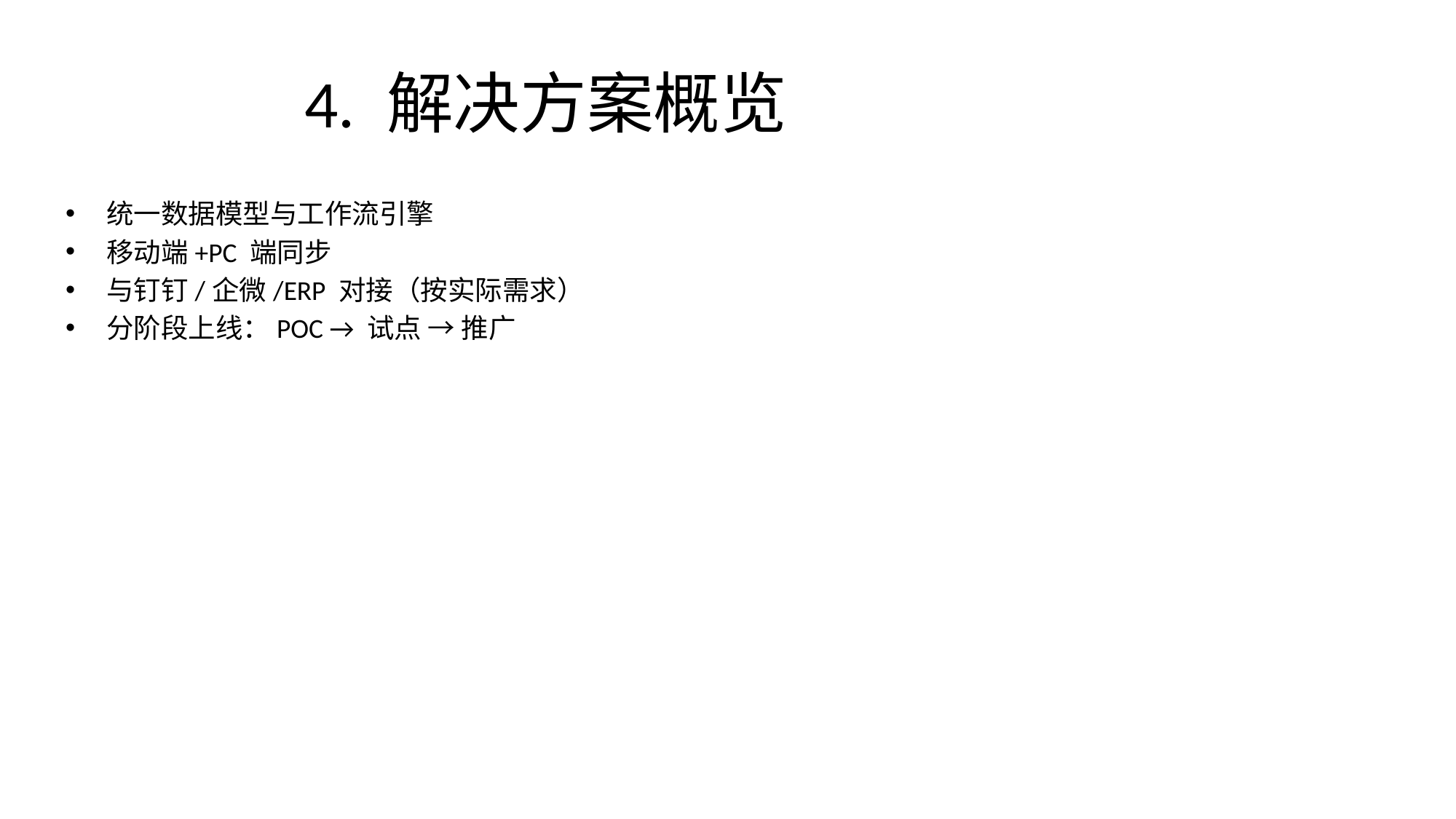

# 4. 解决方案概览
统一数据模型与工作流引擎
移动端+PC 端同步
与钉钉/企微/ERP 对接（按实际需求）
分阶段上线：POC → 试点 → 推广